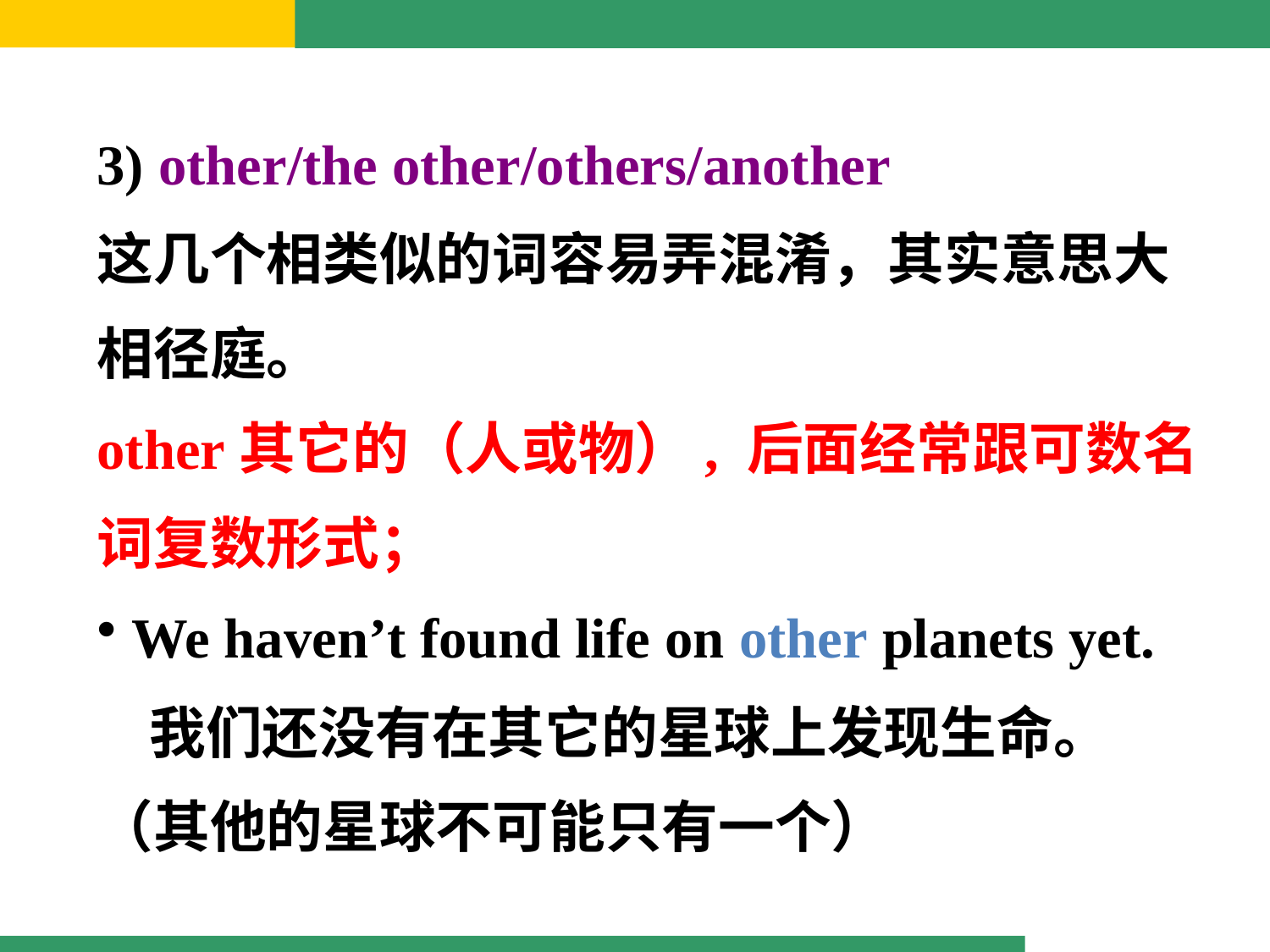

3) other/the other/others/another
这几个相类似的词容易弄混淆，其实意思大相径庭。
other其它的（人或物）, 后面经常跟可数名词复数形式；
 We haven’t found life on other planets yet.
   我们还没有在其它的星球上发现生命。（其他的星球不可能只有一个）